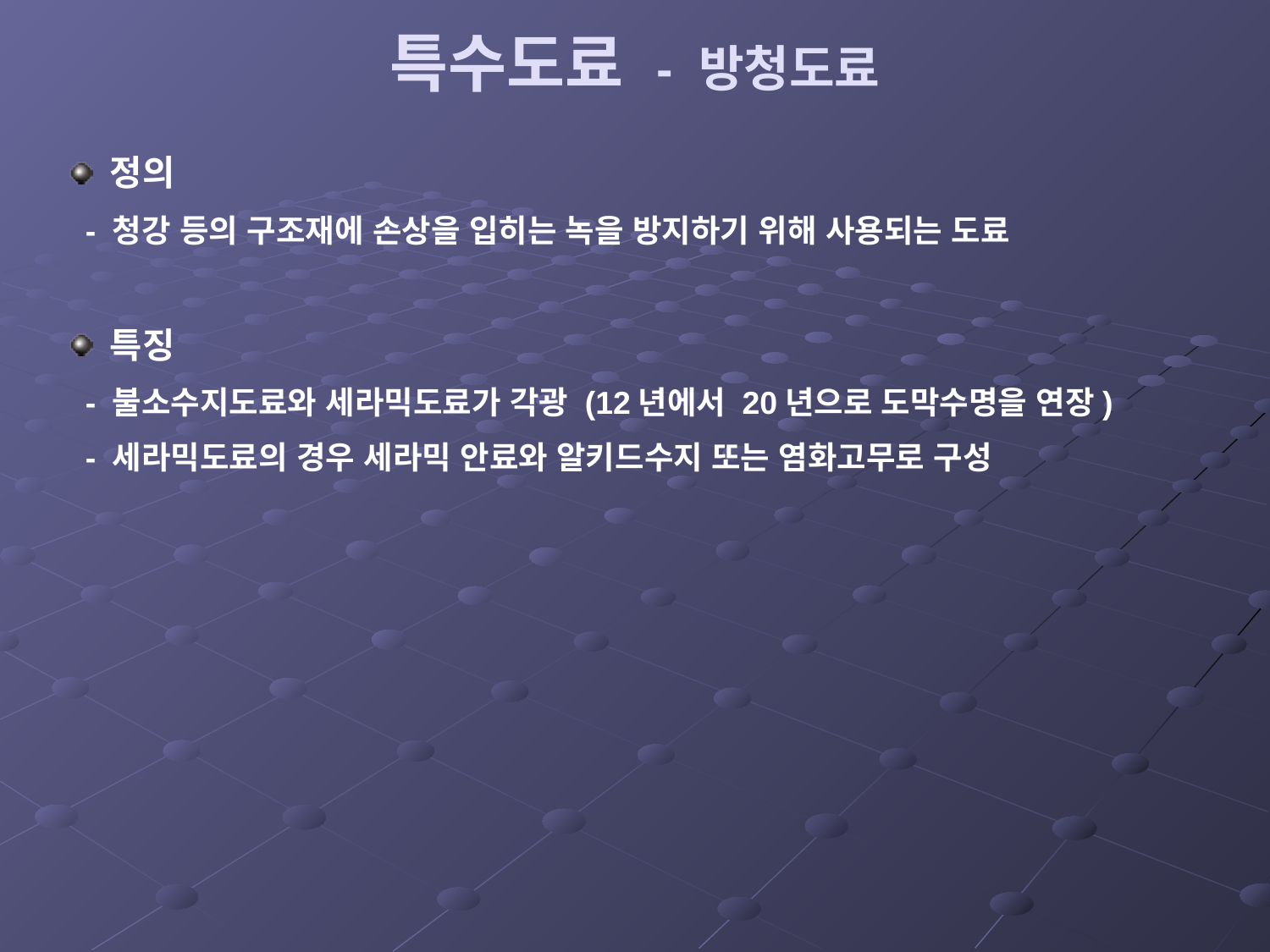

# 특수도료 - 방청도료
정의
  - 청강 등의 구조재에 손상을 입히는 녹을 방지하기 위해 사용되는 도료

특징
  - 불소수지도료와 세라믹도료가 각광 (12년에서 20년으로 도막수명을 연장)
  - 세라믹도료의 경우 세라믹 안료와 알키드수지 또는 염화고무로 구성